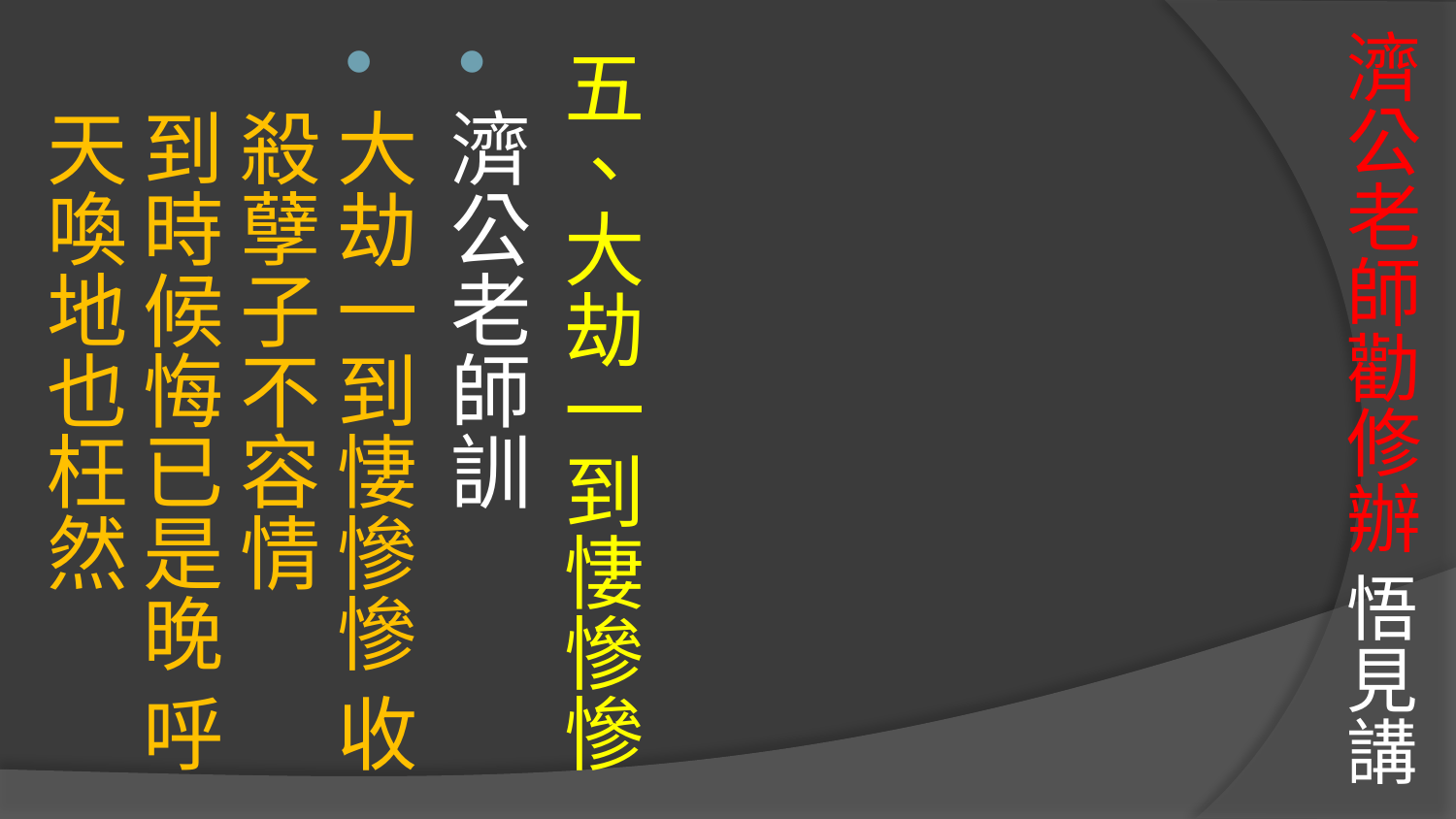

# 濟公老師勸修辦 悟見講
五、大劫一到悽慘慘
濟公老師訓
大劫一到悽慘慘 收殺孽子不容情
到時候悔已是晚 呼天喚地也枉然